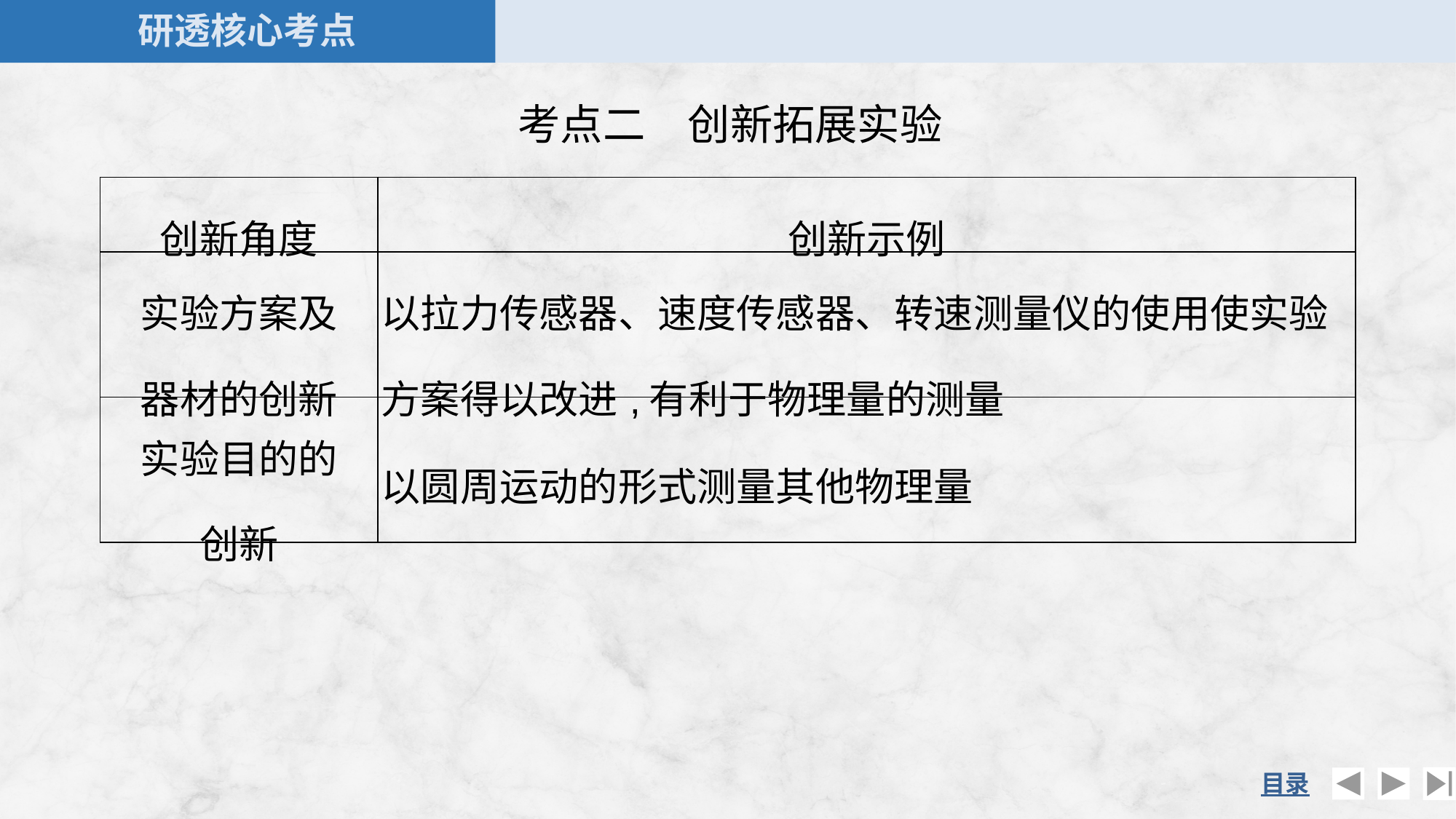

考点二　创新拓展实验
| 创新角度 | 创新示例 |
| --- | --- |
| 实验方案及 器材的创新 | 以拉力传感器、速度传感器、转速测量仪的使用使实验方案得以改进,有利于物理量的测量 |
| 实验目的的 创新 | 以圆周运动的形式测量其他物理量 |